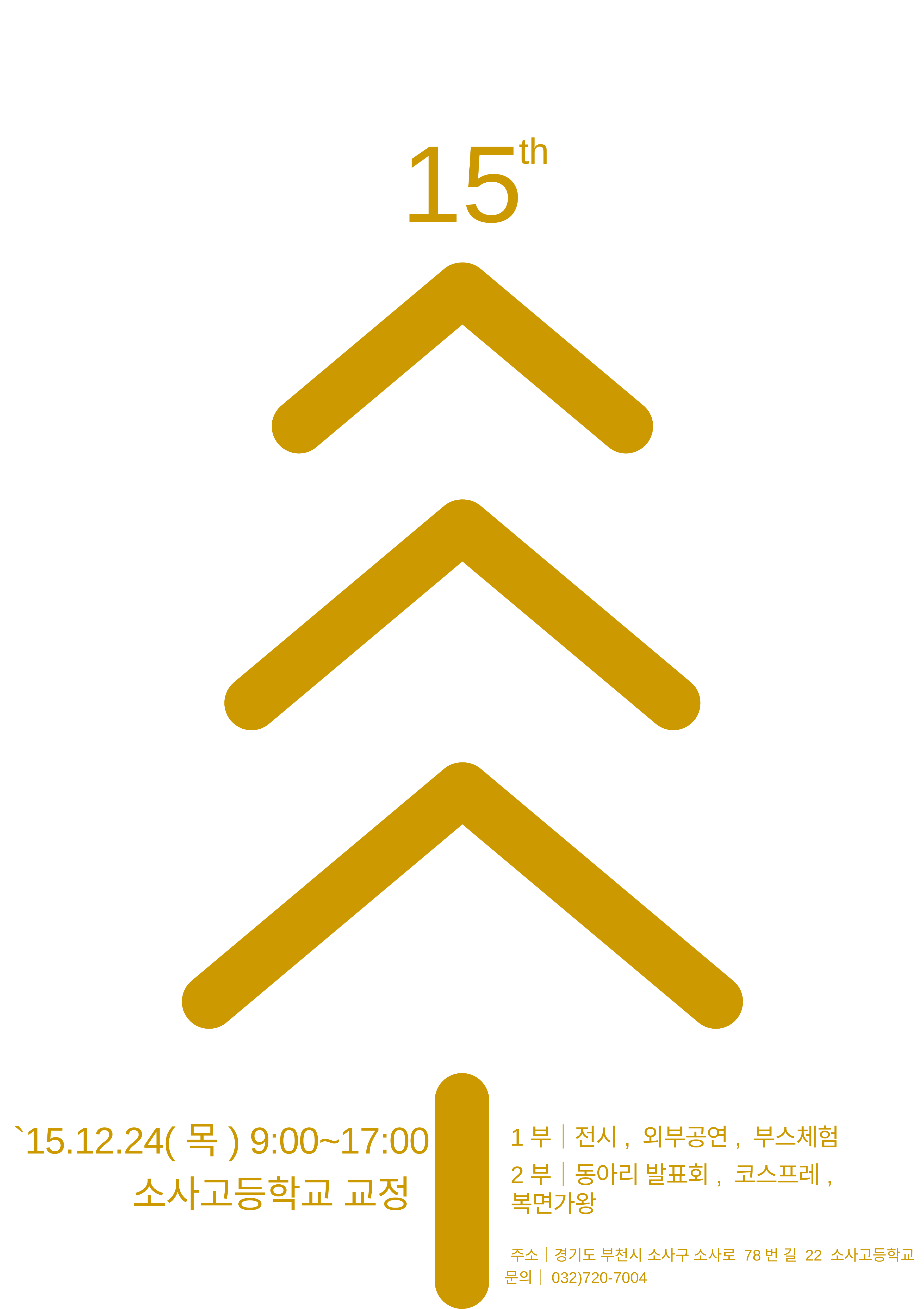

15
th

`15.12.24(목) 9:00~17:00
1부｜전시, 외부공연, 부스체험
2부｜동아리 발표회, 코스프레, 복면가왕
소사고등학교 교정
주소｜경기도 부천시 소사구 소사로 78번 길 22 소사고등학교
문의｜032)720-7004